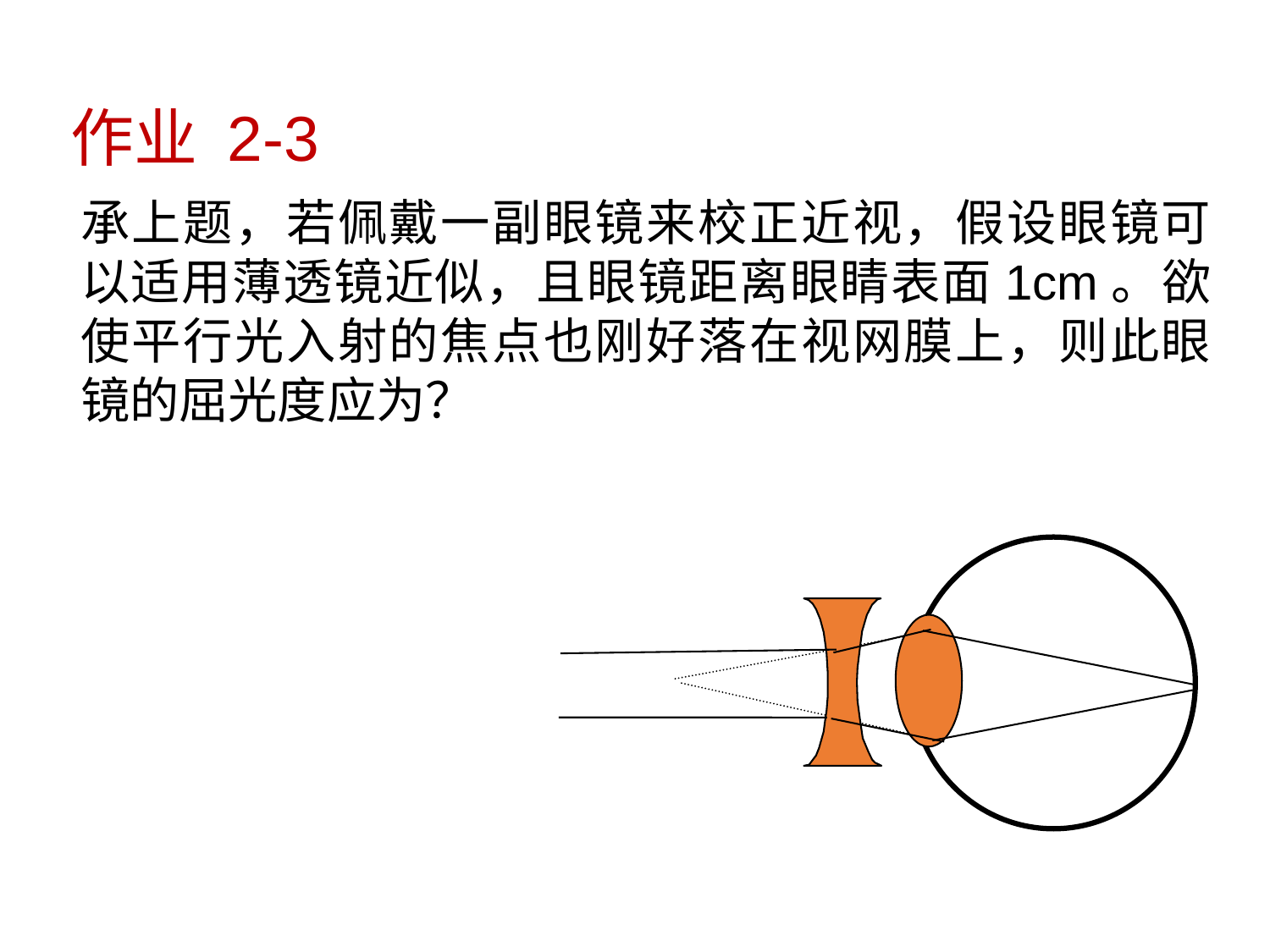

# 作业 2-3
承上题，若佩戴一副眼镜来校正近视，假设眼镜可以适用薄透镜近似，且眼镜距离眼睛表面1cm。欲使平行光入射的焦点也刚好落在视网膜上，则此眼镜的屈光度应为？